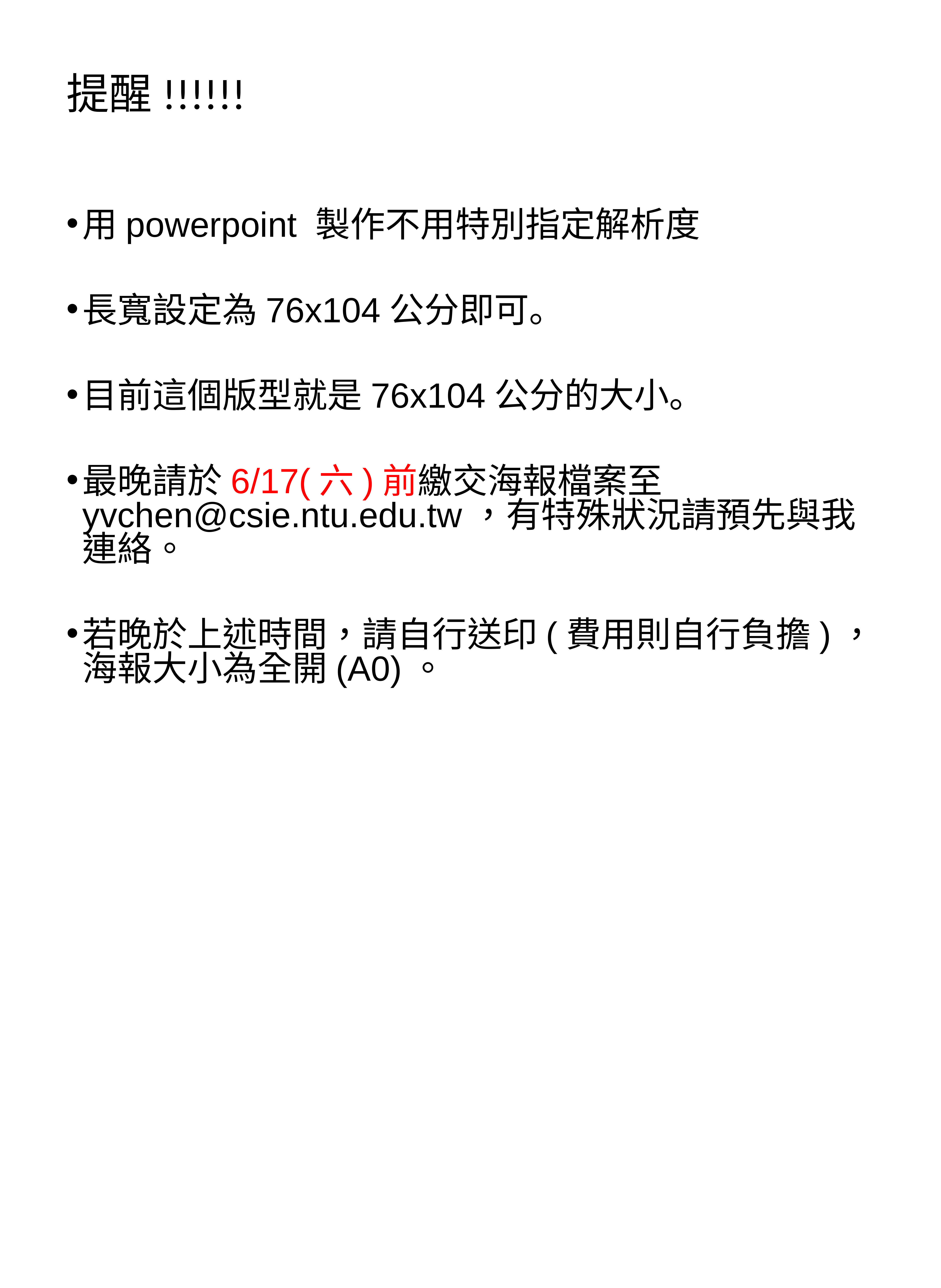

# 提醒!!!!!!
用powerpoint 製作不用特別指定解析度

長寬設定為76x104公分即可。

目前這個版型就是76x104公分的大小。

最晚請於6/17(六)前繳交海報檔案至yvchen@csie.ntu.edu.tw，有特殊狀況請預先與我連絡。

若晚於上述時間，請自行送印(費用則自行負擔)，海報大小為全開(A0)。